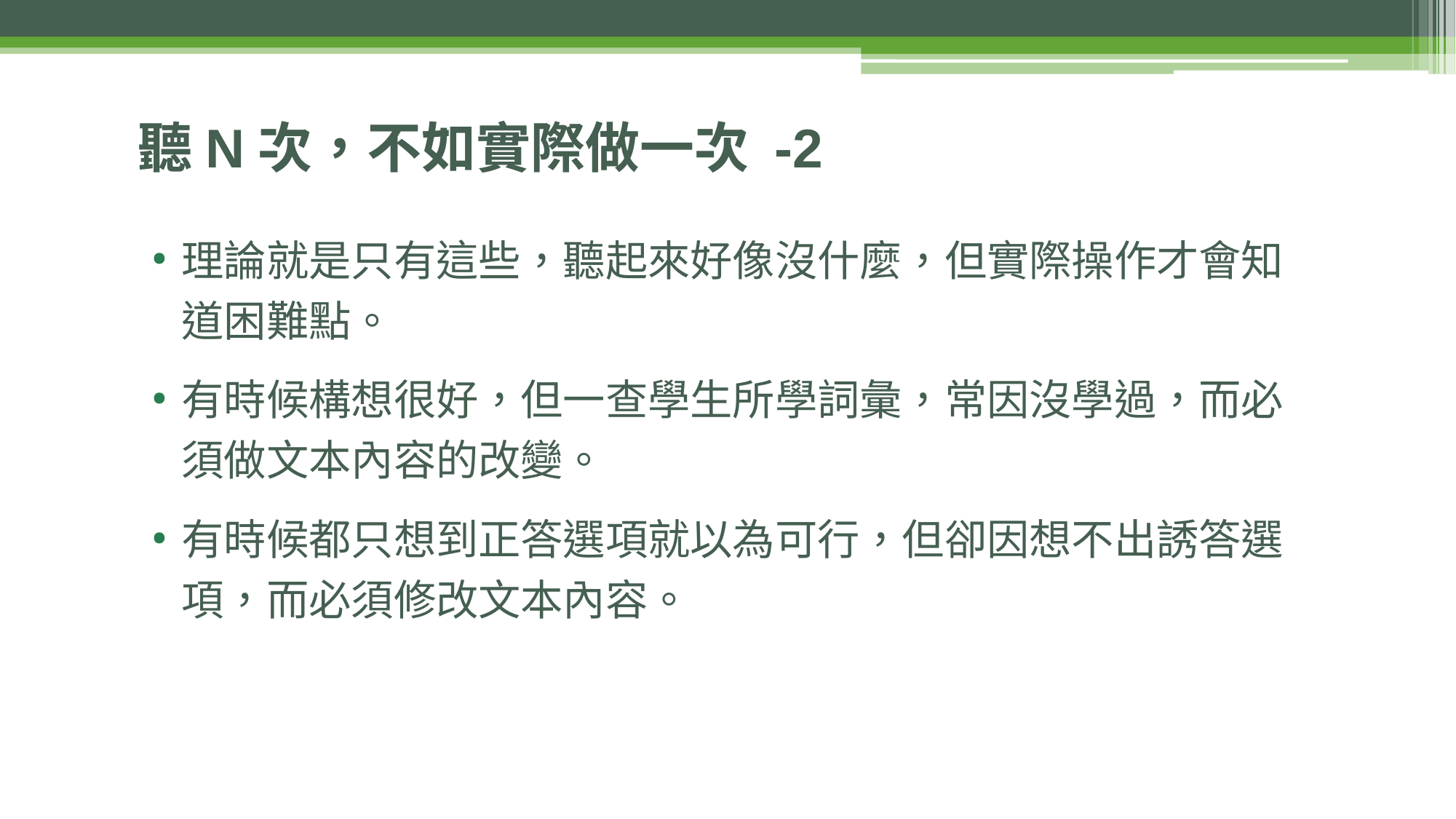

# 聽N次，不如實際做一次 -2
理論就是只有這些，聽起來好像沒什麼，但實際操作才會知道困難點。
有時候構想很好，但一查學生所學詞彙，常因沒學過，而必須做文本內容的改變。
有時候都只想到正答選項就以為可行，但卻因想不出誘答選項，而必須修改文本內容。